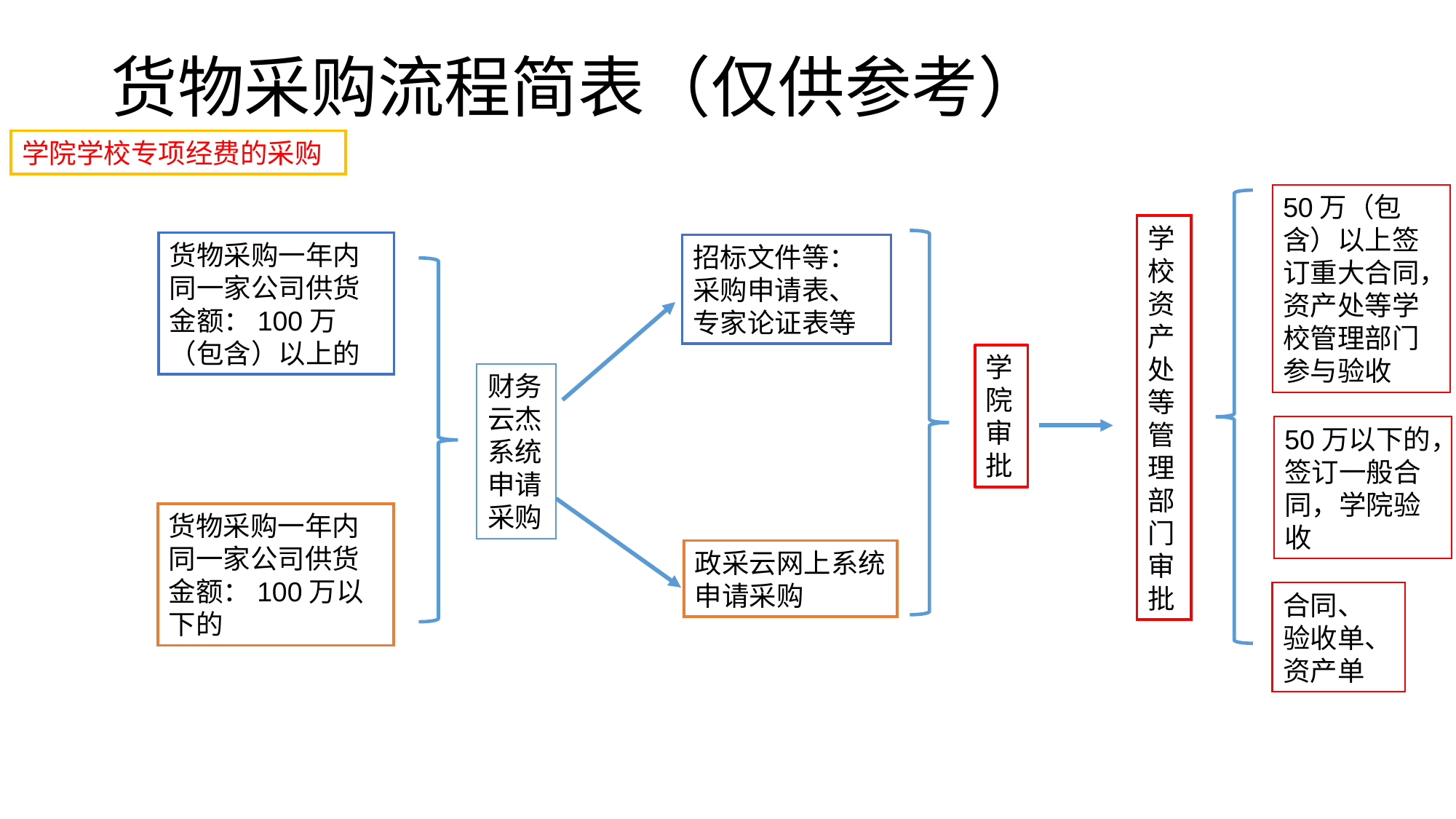

# 货物采购流程简表（仅供参考）
学院学校专项经费的采购
50万（包含）以上签订重大合同，资产处等学校管理部门参与验收

学校资产处等管理部门审批

货物采购一年内同一家公司供货金额：100万（包含）以上的
招标文件等：采购申请表、专家论证表等

学院审批
财务云杰系统申请采购
50万以下的，签订一般合同，学院验收
货物采购一年内同一家公司供货金额：100万以下的
政采云网上系统申请采购
合同、
验收单、资产单